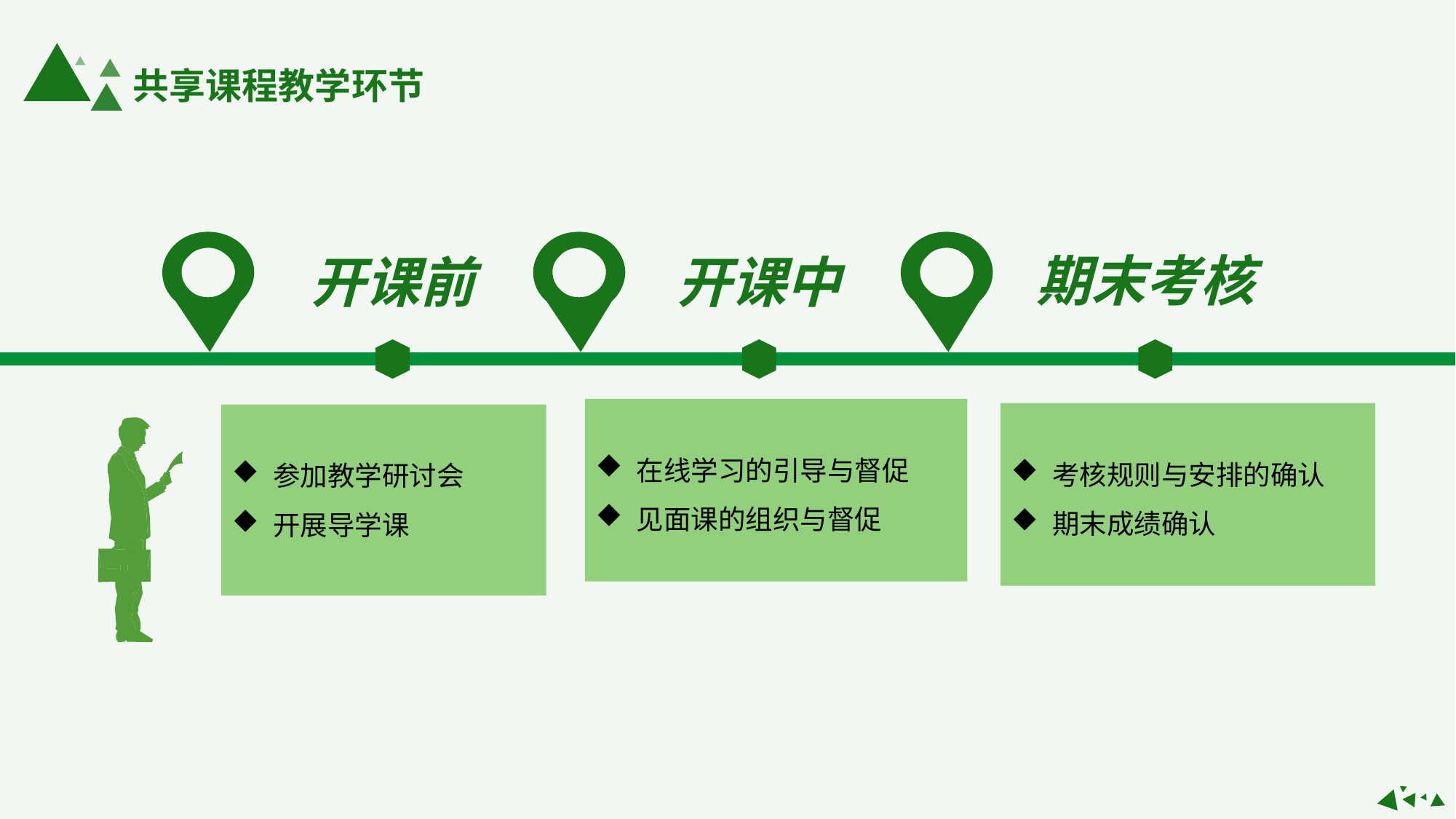

共享课程教学环节

期末考核
开课中
开课前

在线学习的引导与督促
见面课的组织与督促

考核规则与安排的确认
期末成绩确认

参加教学研讨会
开展导学课